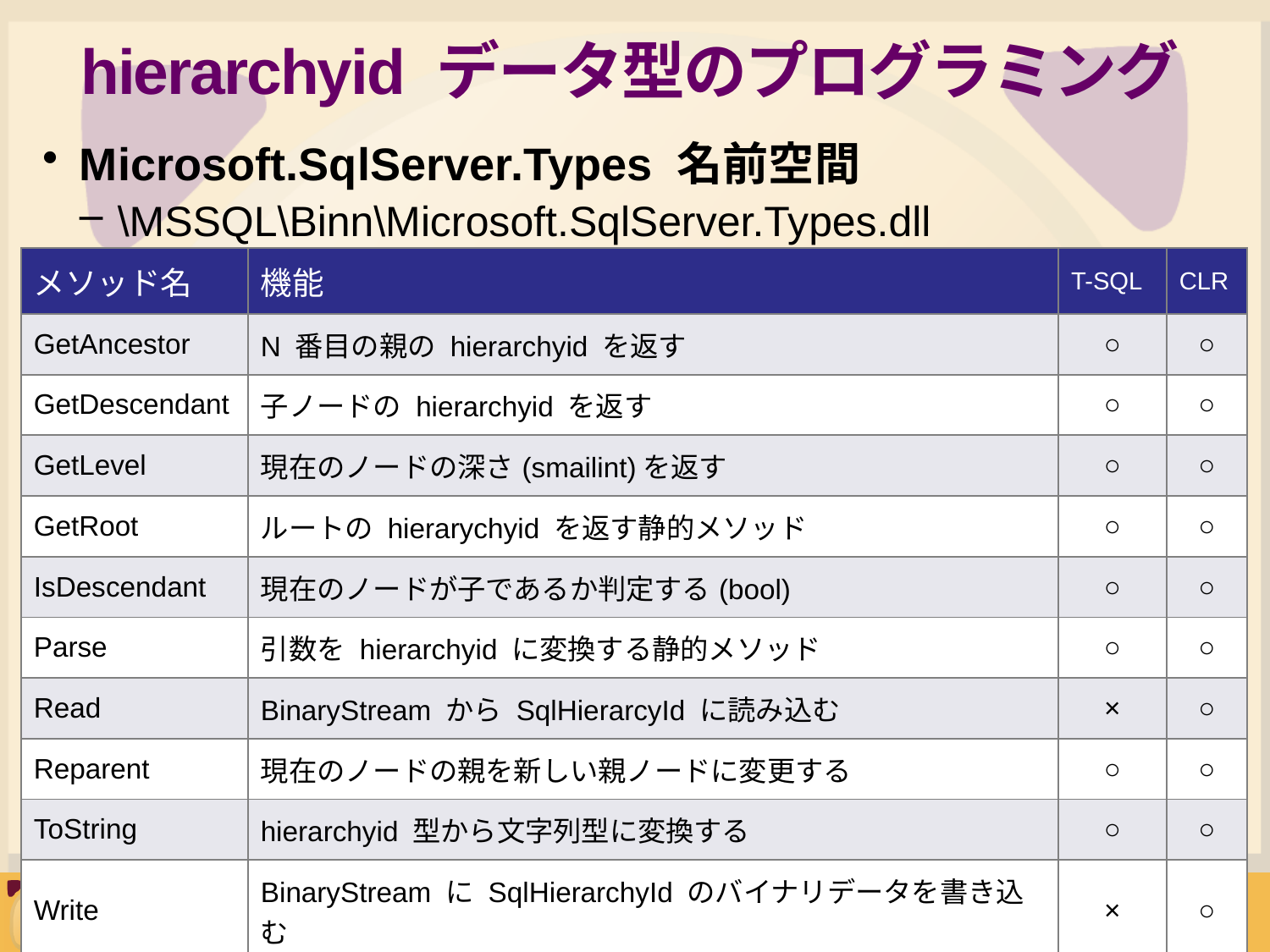

# hierarchyid データ型のプログラミング
Microsoft.SqlServer.Types 名前空間
\MSSQL\Binn\Microsoft.SqlServer.Types.dll
| メソッド名 | 機能 | T-SQL | CLR |
| --- | --- | --- | --- |
| GetAncestor | N 番目の親の hierarchyid を返す | ○ | ○ |
| GetDescendant | 子ノードの hierarchyid を返す | ○ | ○ |
| GetLevel | 現在のノードの深さ(smailint)を返す | ○ | ○ |
| GetRoot | ルートの hierarychyid を返す静的メソッド | ○ | ○ |
| IsDescendant | 現在のノードが子であるか判定する(bool) | ○ | ○ |
| Parse | 引数を hierarchyid に変換する静的メソッド | ○ | ○ |
| Read | BinaryStream から SqlHierarcyId に読み込む | × | ○ |
| Reparent | 現在のノードの親を新しい親ノードに変更する | ○ | ○ |
| ToString | hierarchyid 型から文字列型に変換する | ○ | ○ |
| Write | BinaryStream に SqlHierarchyId のバイナリデータを書き込む | × | ○ |